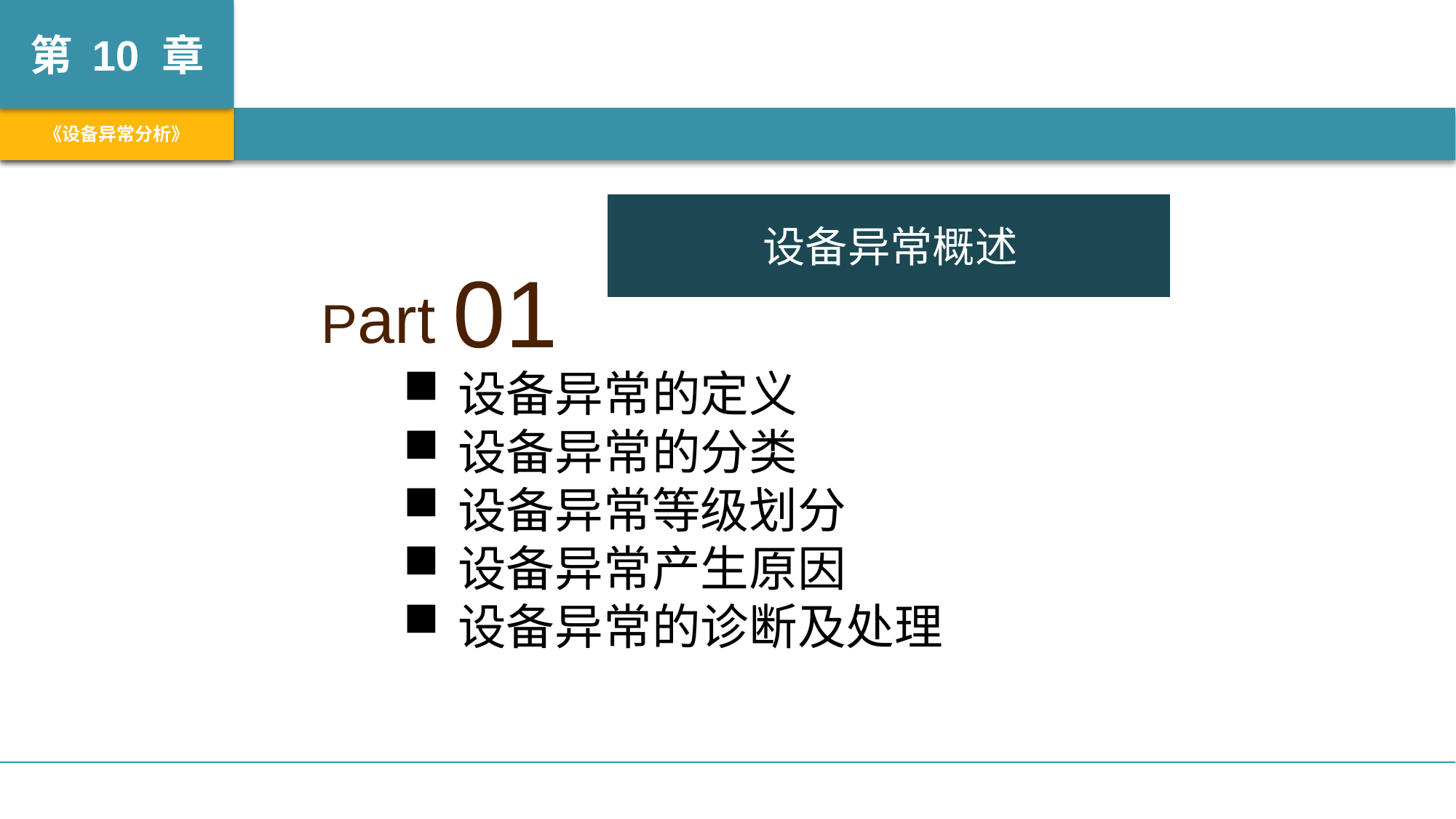

Part 01

设备异常概述
设备异常的定义
设备异常的分类
设备异常等级划分
设备异常产生原因
设备异常的诊断及处理